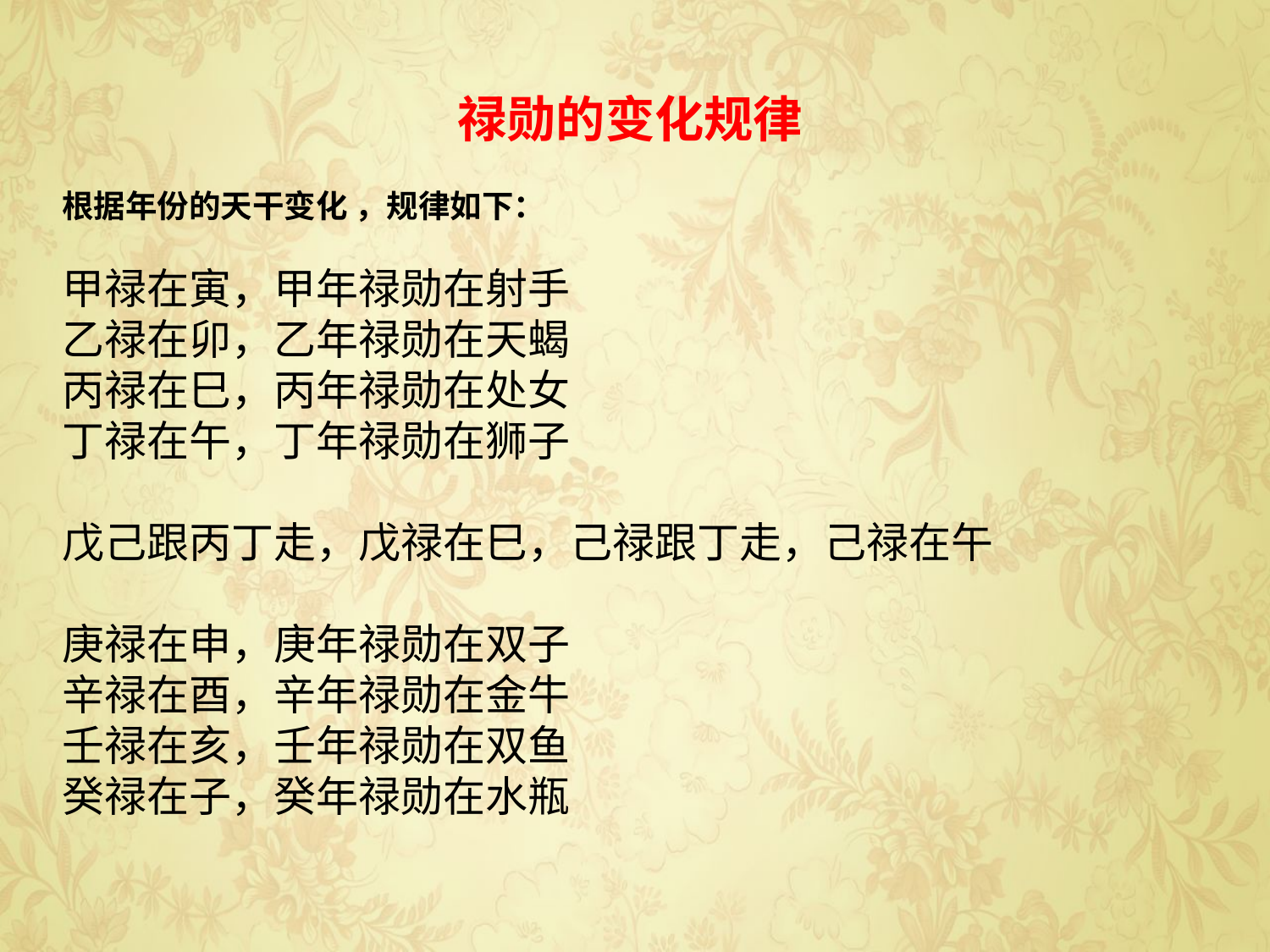

禄勋的变化规律

根据年份的天干变化 ，规律如下：

甲禄在寅，甲年禄勋在射手
乙禄在卯，乙年禄勋在天蝎
丙禄在巳，丙年禄勋在处女
丁禄在午，丁年禄勋在狮子

戊己跟丙丁走，戊禄在巳，己禄跟丁走，己禄在午

庚禄在申，庚年禄勋在双子
辛禄在酉，辛年禄勋在金牛
壬禄在亥，壬年禄勋在双鱼
癸禄在子，癸年禄勋在水瓶